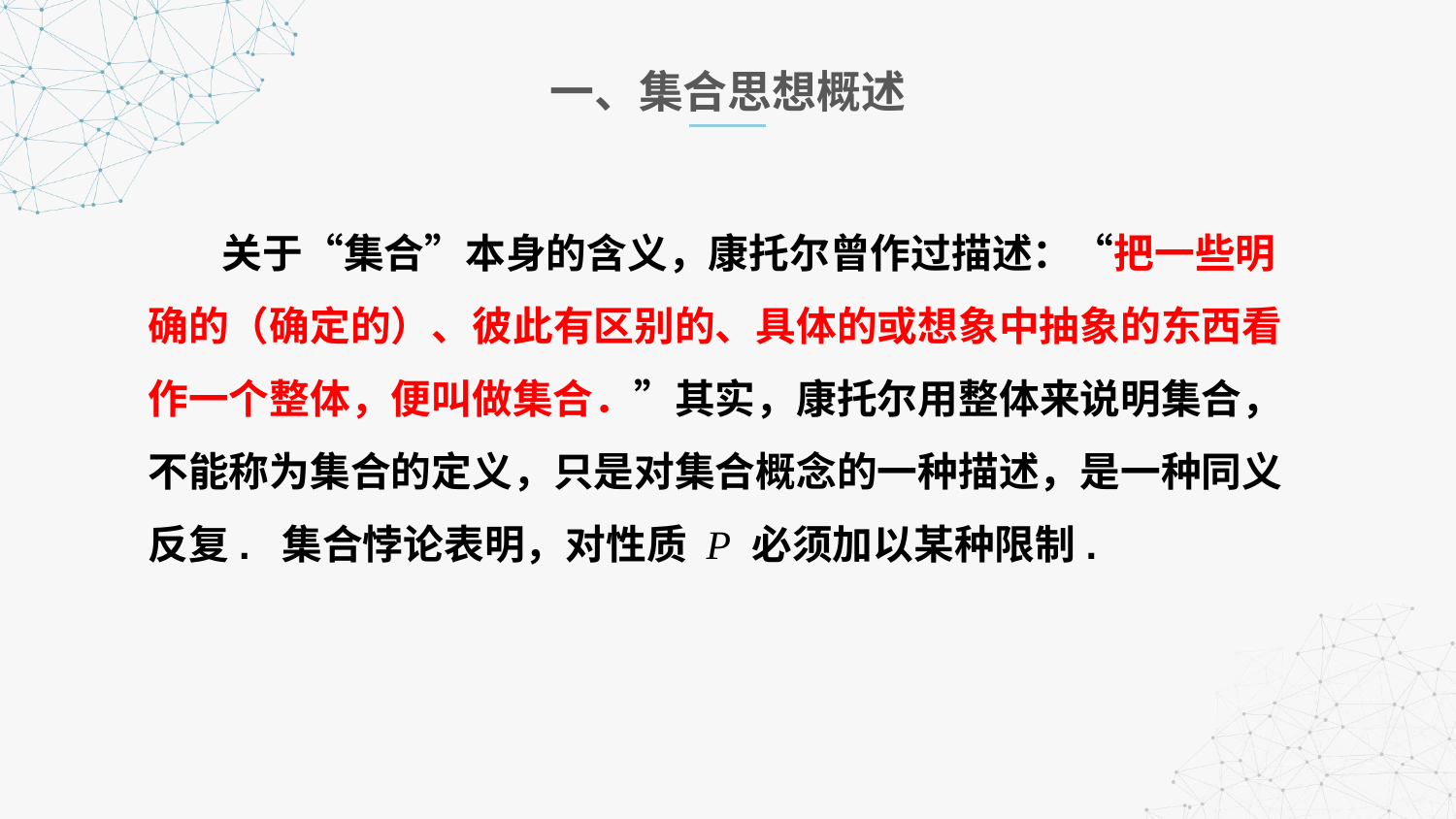

一、集合思想概述
       关于“集合”本身的含义，康托尔曾作过描述：“把一些明确的（确定的）、彼此有区别的、具体的或想象中抽象的东西看作一个整体，便叫做集合．”其实，康托尔用整体来说明集合，不能称为集合的定义，只是对集合概念的一种描述，是一种同义反复.  集合悖论表明，对性质 P 必须加以某种限制.